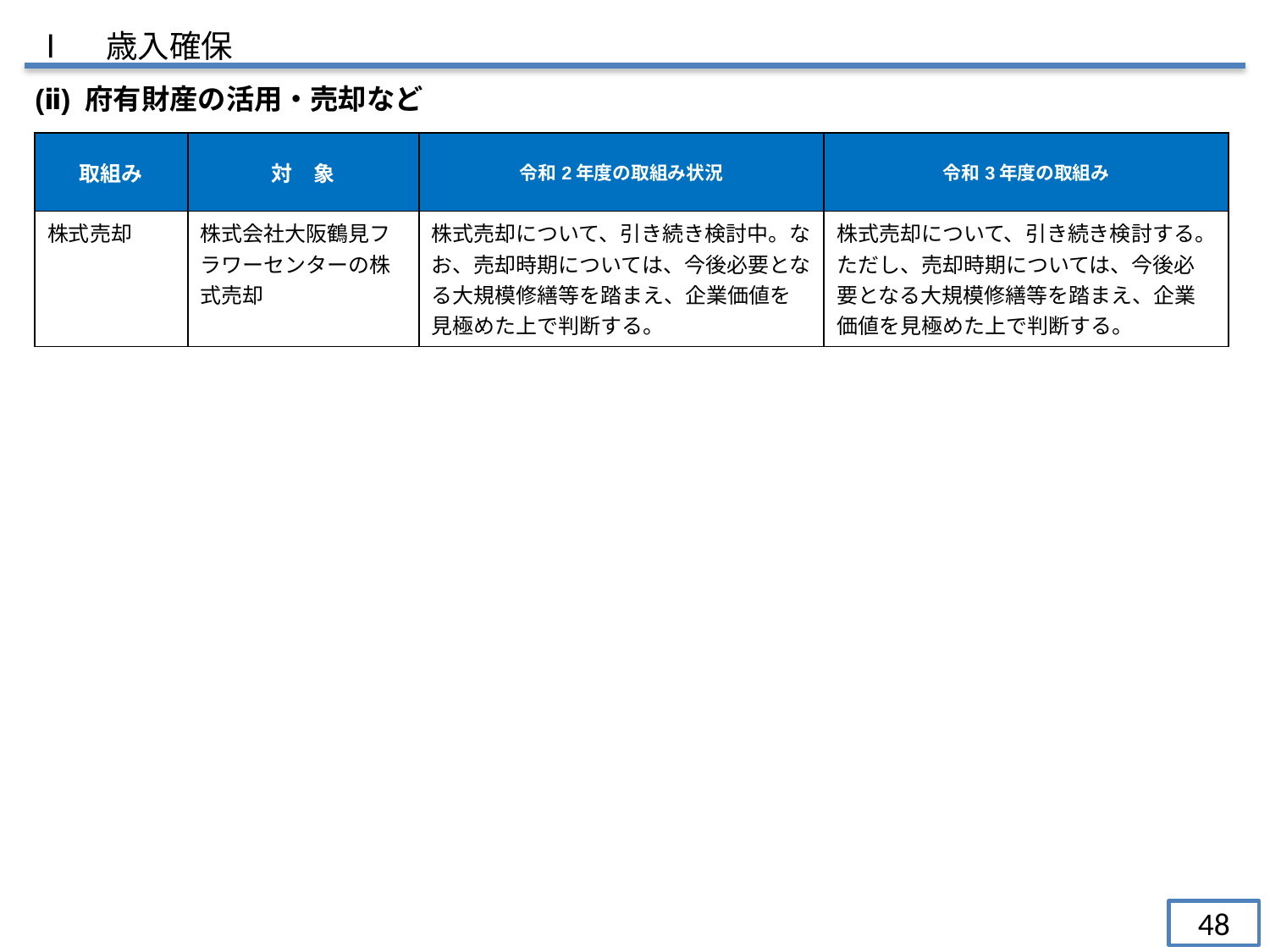

Ⅰ　歳入確保
(ⅱ) 府有財産の活用・売却など
| 取組み | 対　象 | 令和2年度の取組み状況 | 令和3年度の取組み |
| --- | --- | --- | --- |
| 株式売却 | 株式会社大阪鶴見フラワーセンターの株式売却 | 株式売却について、引き続き検討中。なお、売却時期については、今後必要となる大規模修繕等を踏まえ、企業価値を見極めた上で判断する。 | 株式売却について、引き続き検討する。ただし、売却時期については、今後必要となる大規模修繕等を踏まえ、企業価値を見極めた上で判断する。 |
48